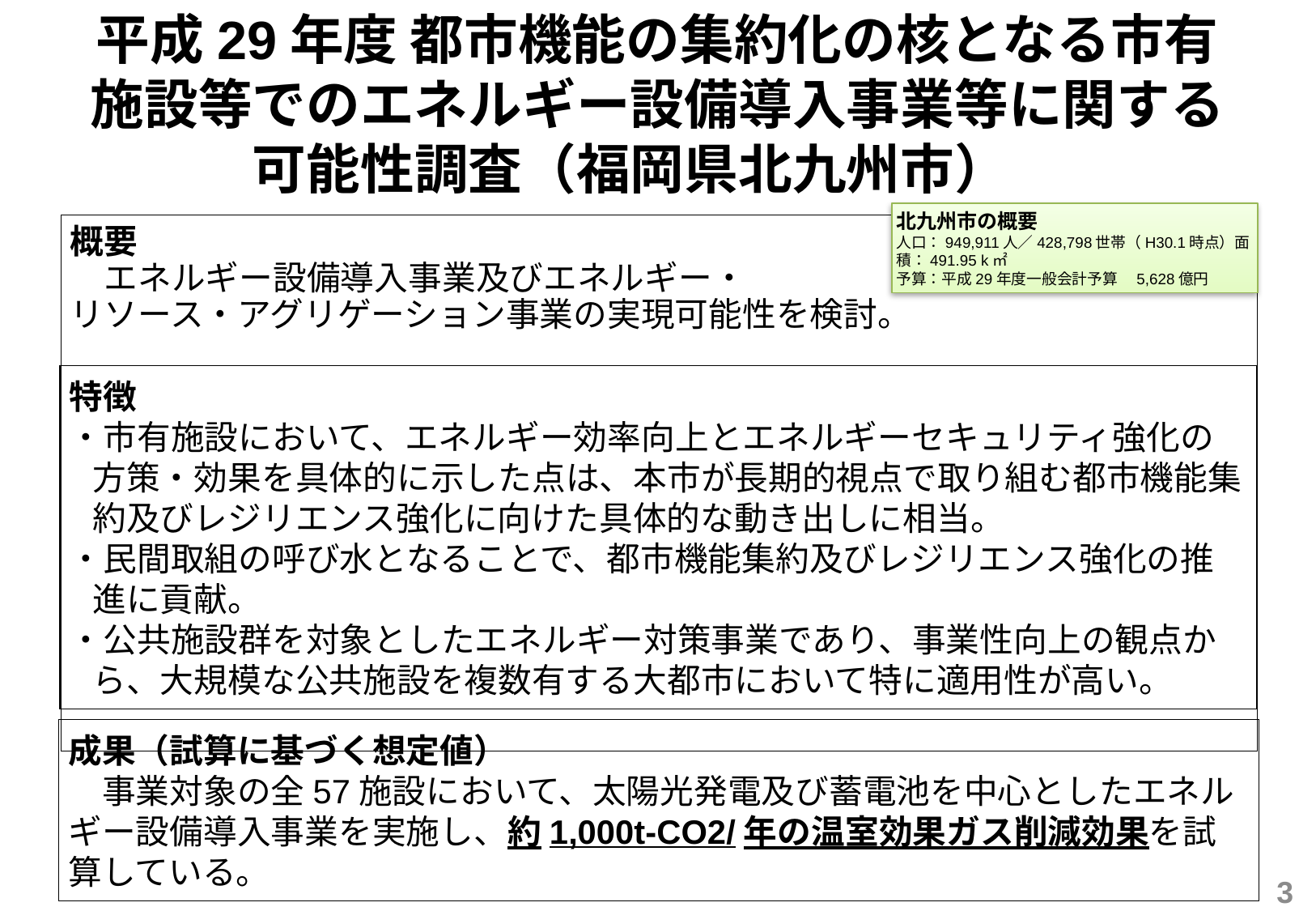

平成29年度 都市機能の集約化の核となる市有施設等でのエネルギー設備導入事業等に関する可能性調査（福岡県北九州市）

北九州市の概要
人口：949,911人／428,798世帯（H30.1時点）面積：491.95 k㎡
予算：平成29年度一般会計予算　5,628億円
概要
　エネルギー設備導入事業及びエネルギー・
リソース・アグリゲーション事業の実現可能性を検討。
特徴
・市有施設において、エネルギー効率向上とエネルギーセキュリティ強化の方策・効果を具体的に示した点は、本市が長期的視点で取り組む都市機能集約及びレジリエンス強化に向けた具体的な動き出しに相当。
・民間取組の呼び水となることで、都市機能集約及びレジリエンス強化の推進に貢献。
・公共施設群を対象としたエネルギー対策事業であり、事業性向上の観点から、大規模な公共施設を複数有する大都市において特に適用性が高い。
成果（試算に基づく想定値）
　事業対象の全57施設において、太陽光発電及び蓄電池を中心としたエネルギー設備導入事業を実施し、約1,000t-CO2/年の温室効果ガス削減効果を試算している。
3